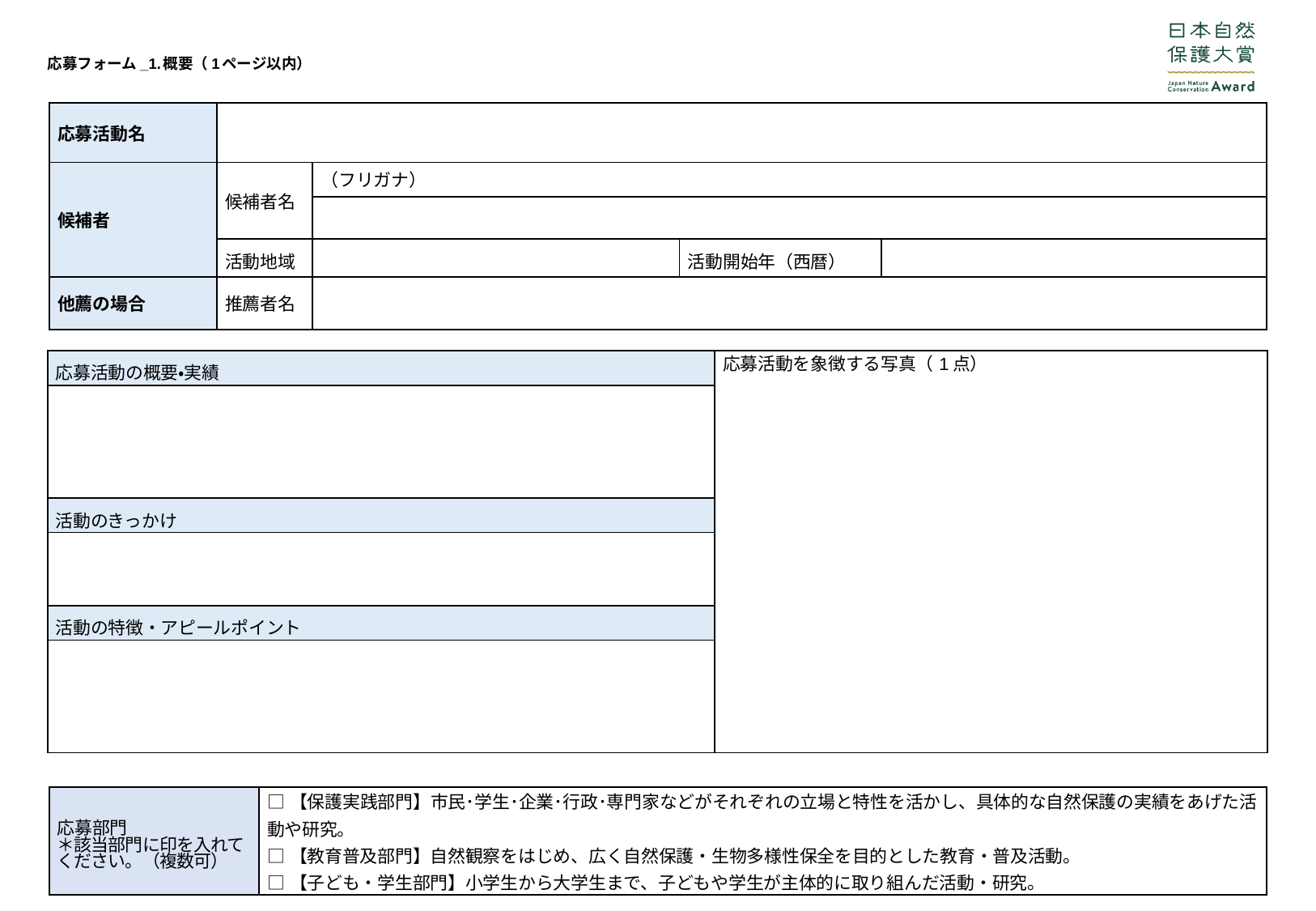

応募フォーム_1.概要（1ページ以内）

| 応募活動名 |  |  |  |  |
| --- | --- | --- | --- | --- |
| 候補者 | 候補者名 | （フリガナ） |  |  |
|  |  |  |  |  |
|  | 活動地域 |  | 活動開始年（西暦） |  |
| 他薦の場合 | 推薦者名 |  |  |  |
| 応募活動の概要・実績 | 応募活動を象徴する写真（1点） |
| --- | --- |
|  |  |
| 活動のきっかけ |  |
|  |  |
| 活動の特徴・アピールポイント |  |
|  |  |
| 応募部門 ＊該当部門に印を入れてください。（複数可） | □【保護実践部門】市民･学生･企業･行政･専門家などがそれぞれの立場と特性を活かし、具体的な自然保護の実績をあげた活動や研究。 □【教育普及部門】自然観察をはじめ、広く自然保護・生物多様性保全を目的とした教育・普及活動。 □【子ども・学生部門】小学生から大学生まで、子どもや学生が主体的に取り組んだ活動・研究。 |
| --- | --- |